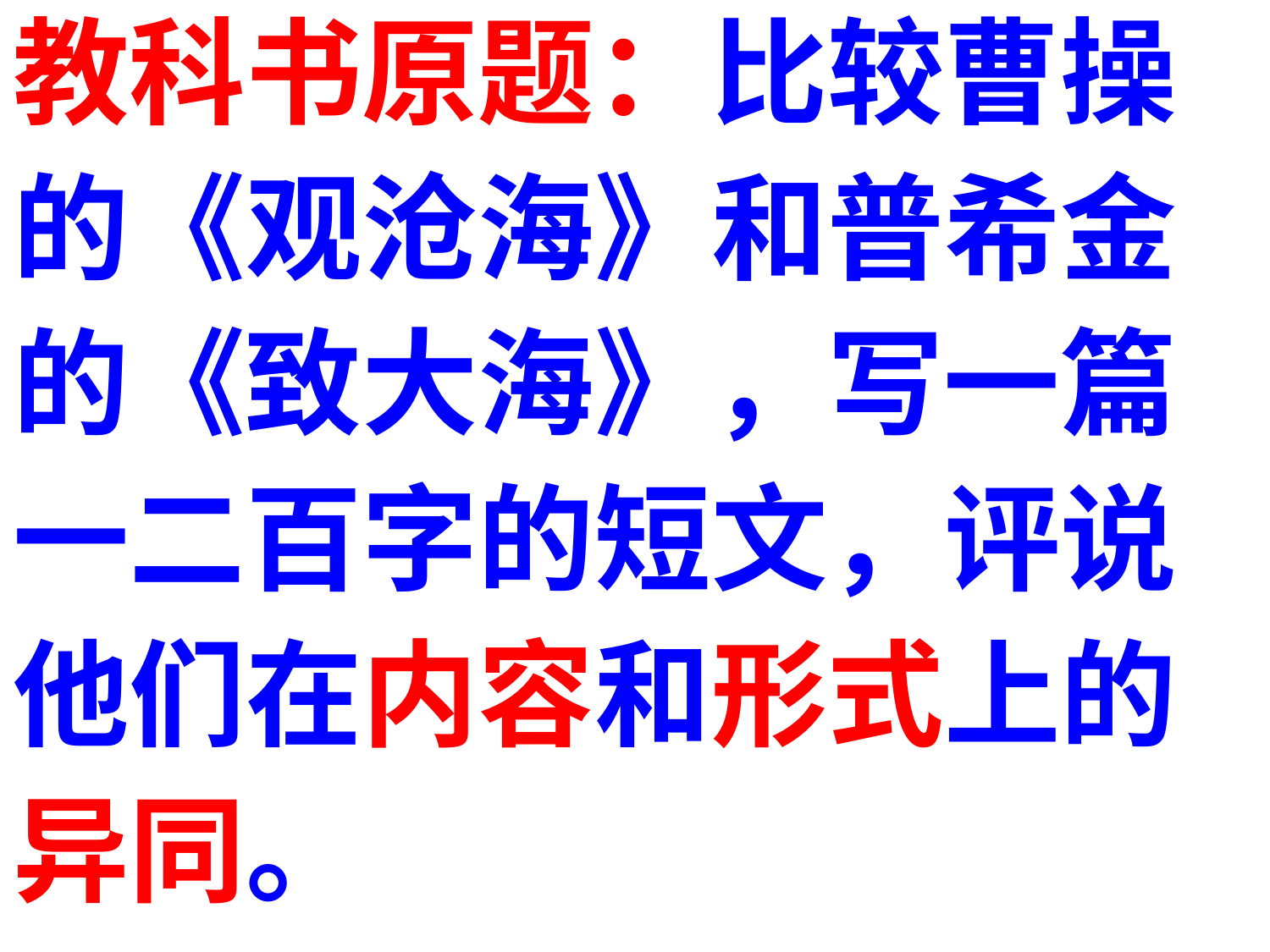

教科书原题：比较曹操
的《观沧海》和普希金
的《致大海》，写一篇
一二百字的短文，评说
他们在内容和形式上的
异同。